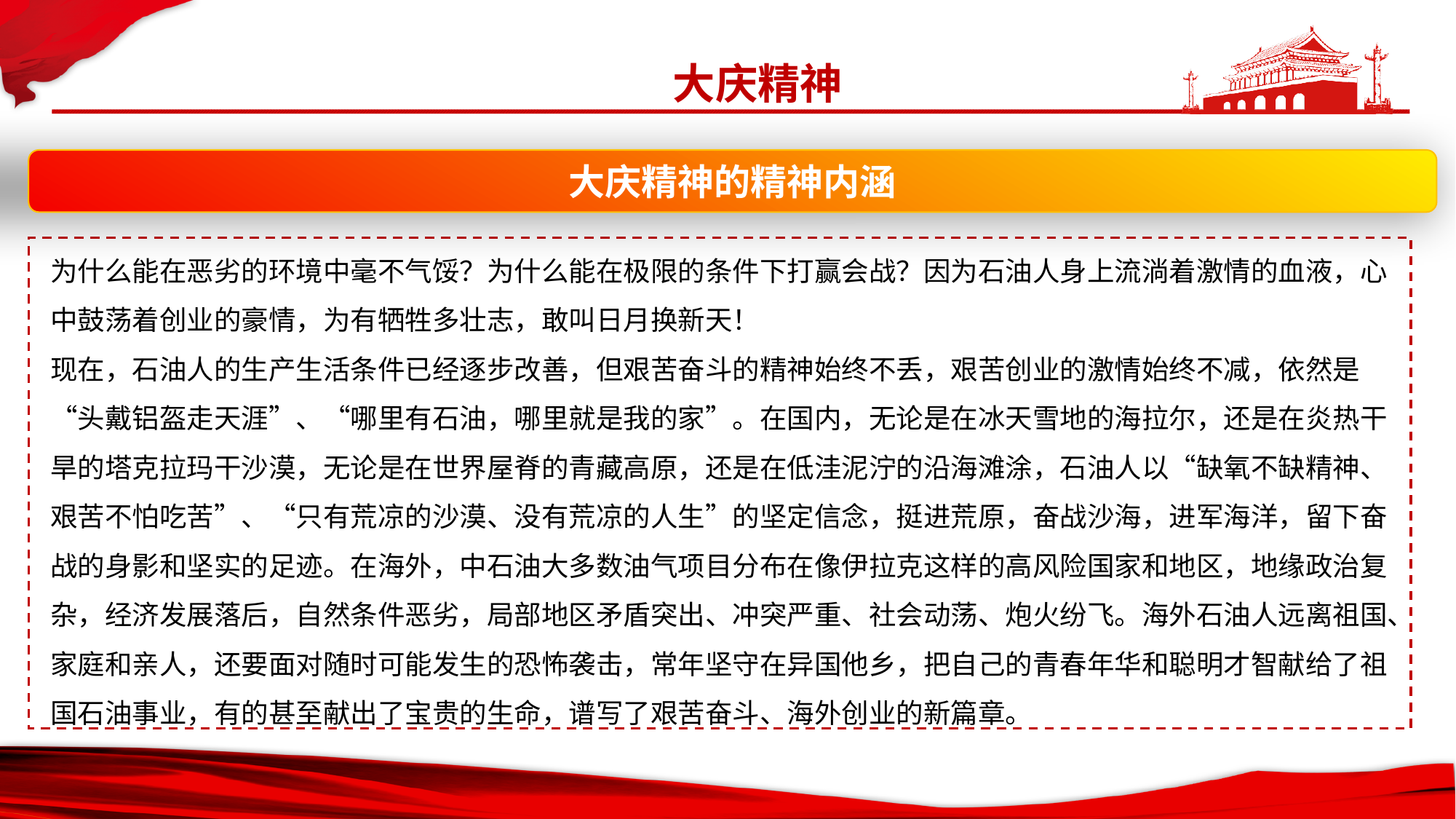

大庆精神
大庆精神的精神内涵
为什么能在恶劣的环境中毫不气馁？为什么能在极限的条件下打赢会战？因为石油人身上流淌着激情的血液，心中鼓荡着创业的豪情，为有牺牲多壮志，敢叫日月换新天！
现在，石油人的生产生活条件已经逐步改善，但艰苦奋斗的精神始终不丢，艰苦创业的激情始终不减，依然是“头戴铝盔走天涯”、“哪里有石油，哪里就是我的家”。在国内，无论是在冰天雪地的海拉尔，还是在炎热干旱的塔克拉玛干沙漠，无论是在世界屋脊的青藏高原，还是在低洼泥泞的沿海滩涂，石油人以“缺氧不缺精神、艰苦不怕吃苦”、“只有荒凉的沙漠、没有荒凉的人生”的坚定信念，挺进荒原，奋战沙海，进军海洋，留下奋战的身影和坚实的足迹。在海外，中石油大多数油气项目分布在像伊拉克这样的高风险国家和地区，地缘政治复杂，经济发展落后，自然条件恶劣，局部地区矛盾突出、冲突严重、社会动荡、炮火纷飞。海外石油人远离祖国、家庭和亲人，还要面对随时可能发生的恐怖袭击，常年坚守在异国他乡，把自己的青春年华和聪明才智献给了祖国石油事业，有的甚至献出了宝贵的生命，谱写了艰苦奋斗、海外创业的新篇章。